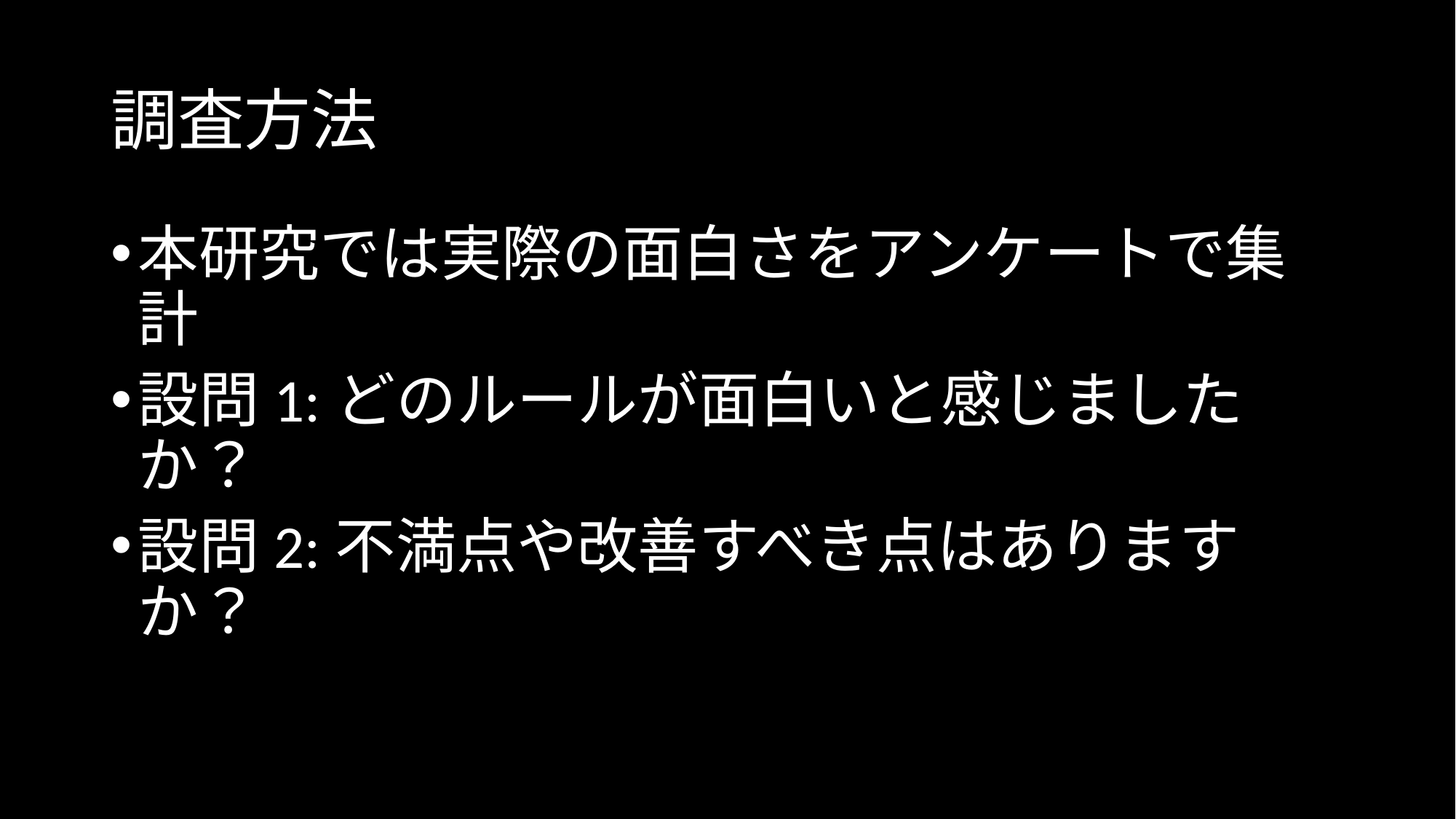

# 調査方法
本研究では実際の面白さをアンケートで集計
設問1:どのルールが面白いと感じましたか？
設問2:不満点や改善すべき点はありますか？